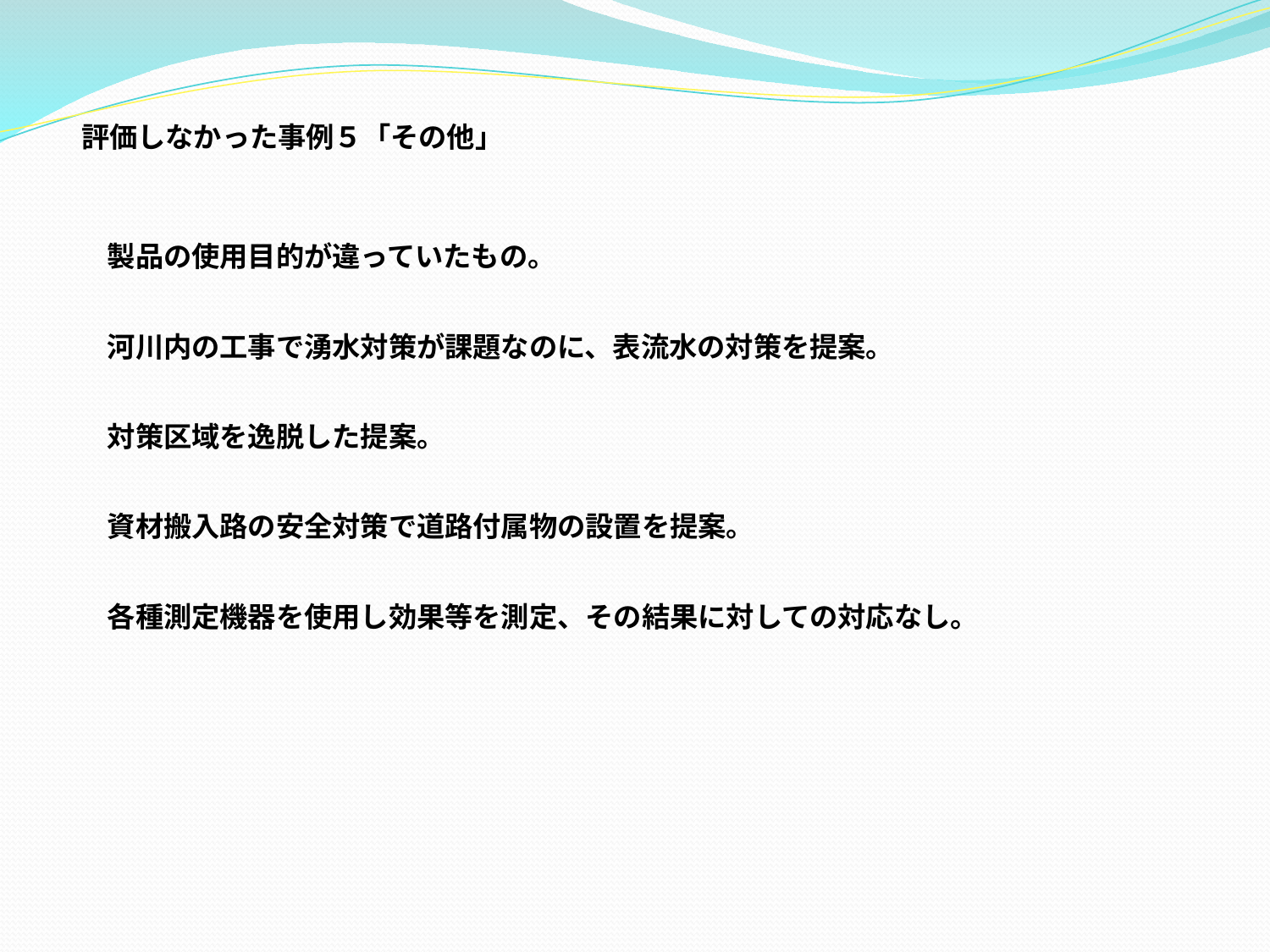

評価しなかった事例５「その他」
製品の使用目的が違っていたもの。
河川内の工事で湧水対策が課題なのに、表流水の対策を提案。
対策区域を逸脱した提案。
資材搬入路の安全対策で道路付属物の設置を提案。
各種測定機器を使用し効果等を測定、その結果に対しての対応なし。